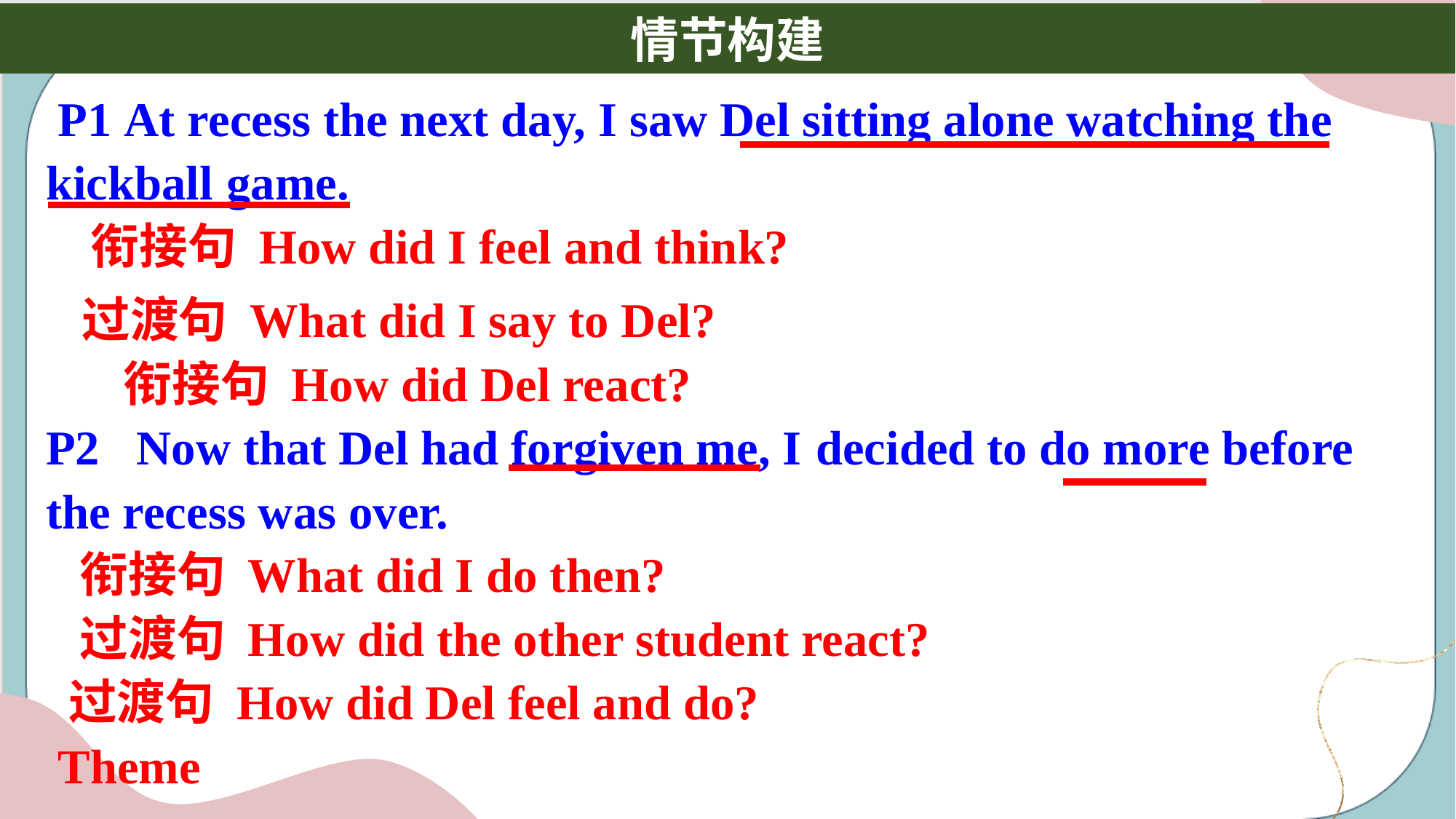

情节构建
 P1 At recess the next day, I saw Del sitting alone watching the
kickball game.
   衔接句 How did I feel and think?
过渡句 What did I say to Del?
   衔接句 How did Del react?
P2   Now that Del had forgiven me, I decided to do more before
the recess was over.
  衔接句 What did I do then?
  过渡句 How did the other student react?
 过渡句 How did Del feel and do?
 Theme